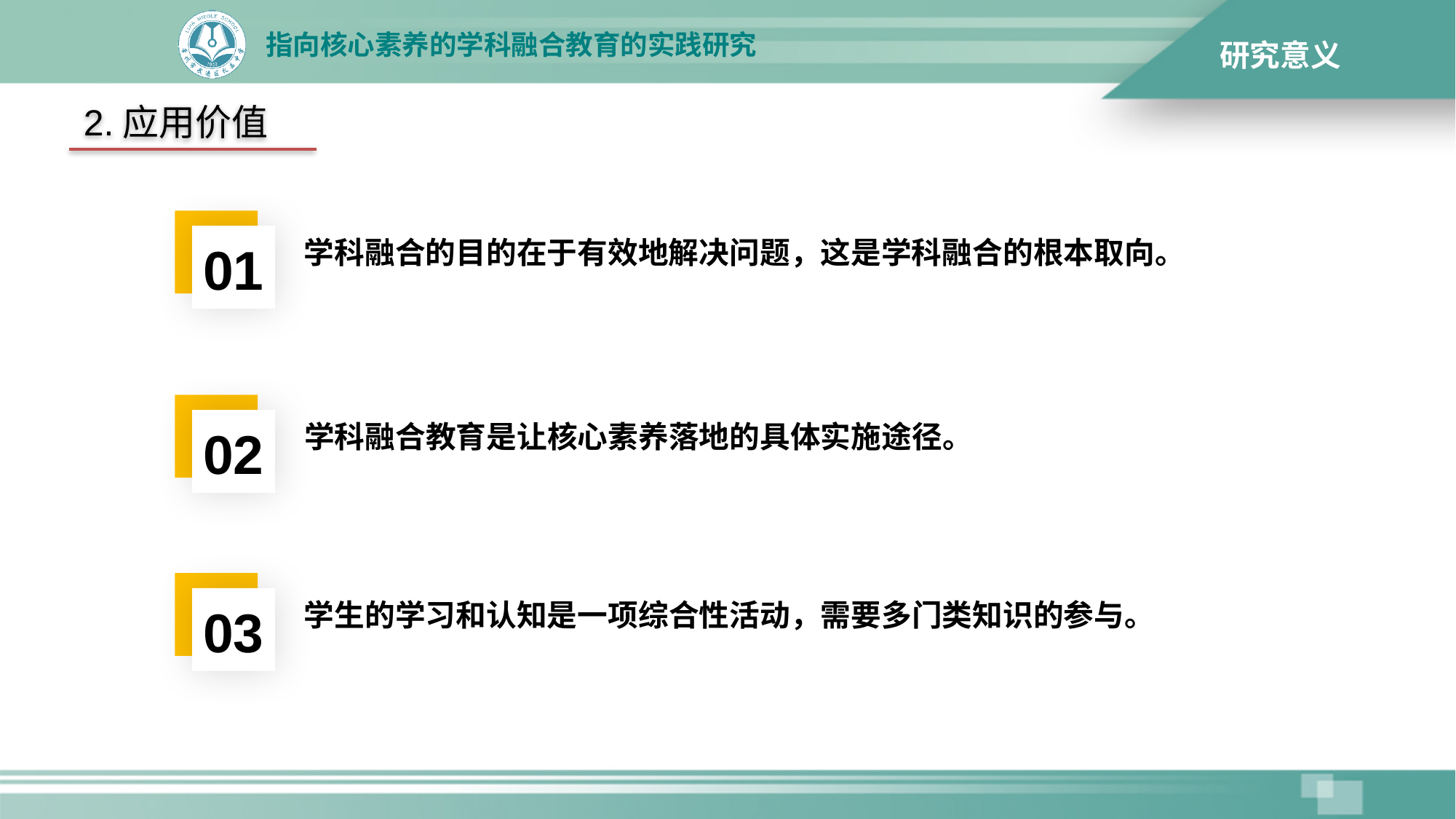

研究意义
2.应用价值

01
学科融合的目的在于有效地解决问题，这是学科融合的根本取向。

02
学科融合教育是让核心素养落地的具体实施途径。

03
学生的学习和认知是一项综合性活动，需要多门类知识的参与。